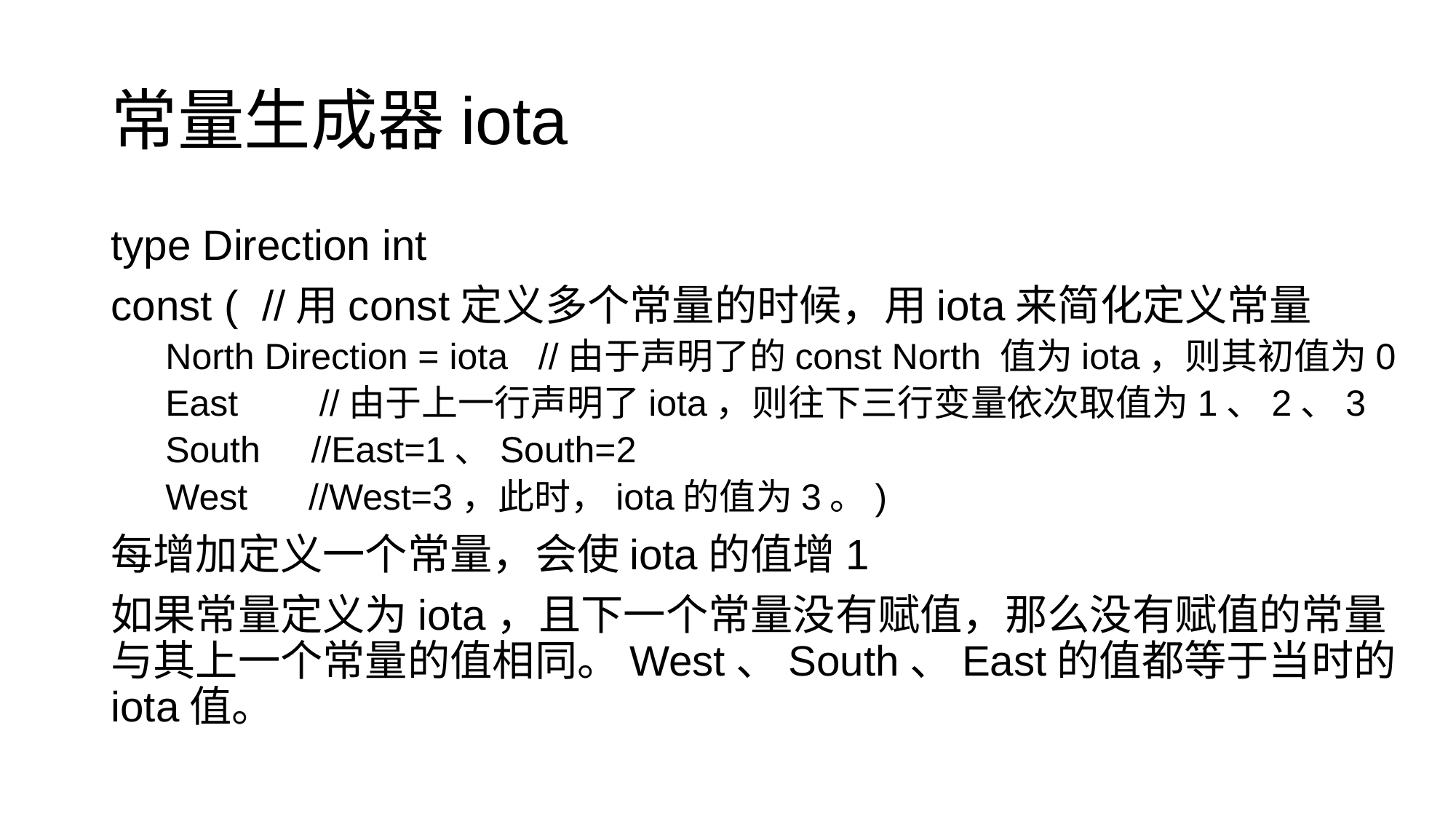

# 常量生成器iota
type Direction int
const (  //用const定义多个常量的时候，用iota来简化定义常量
North Direction = iota   //由于声明了的const North 值为iota，则其初值为0
East        //由于上一行声明了iota，则往下三行变量依次取值为1、2、3
South     //East=1、South=2
West      //West=3，此时，iota的值为3。)
每增加定义一个常量，会使iota的值增1
如果常量定义为iota，且下一个常量没有赋值，那么没有赋值的常量与其上一个常量的值相同。West、South、East的值都等于当时的iota值。